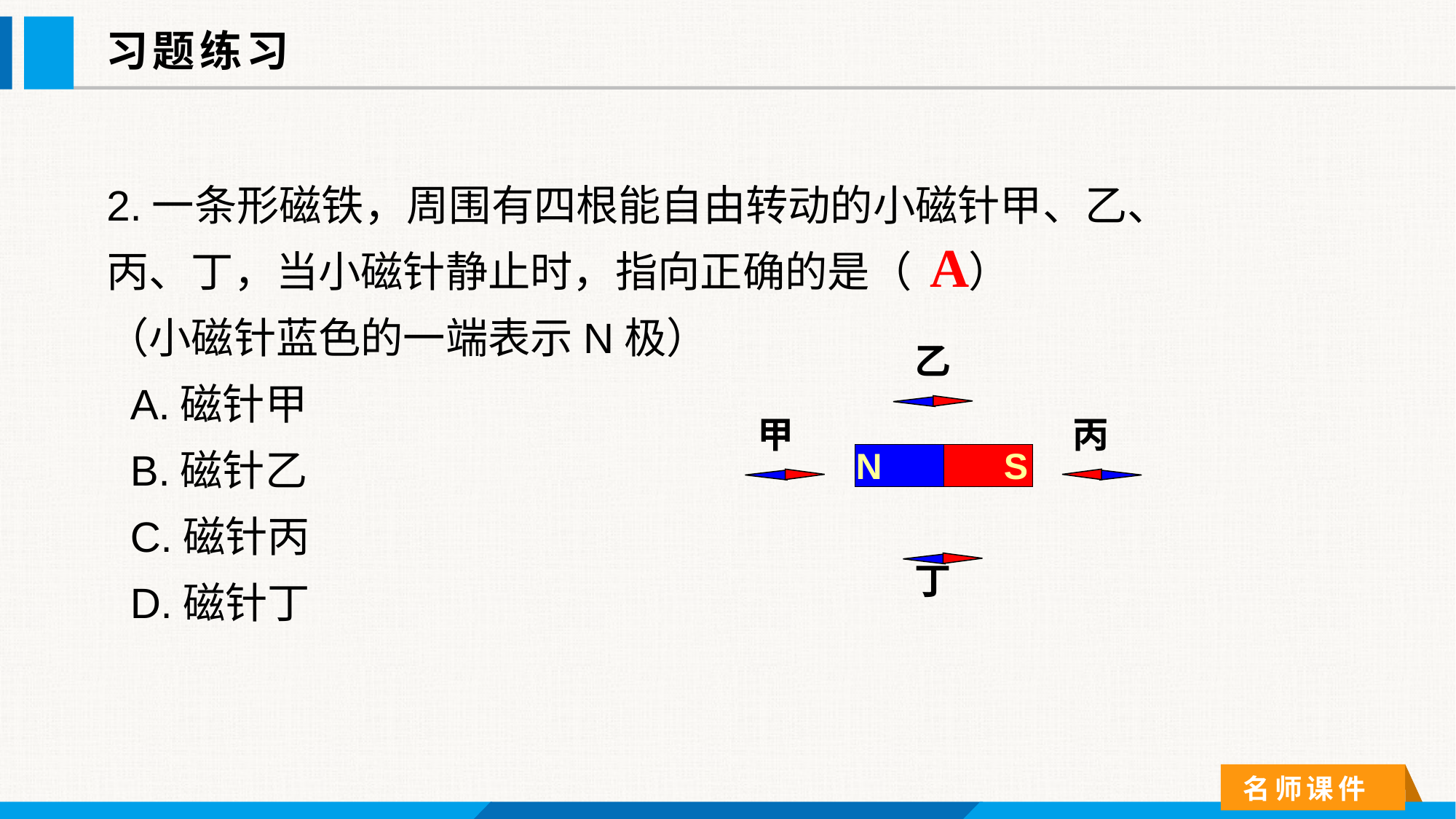

习题练习
2.一条形磁铁，周围有四根能自由转动的小磁针甲、乙、丙、丁，当小磁针静止时，指向正确的是（      ）
（小磁针蓝色的一端表示N极）
  A.磁针甲
  B.磁针乙
  C.磁针丙
  D.磁针丁
A
乙

甲
丙
N
S

丁